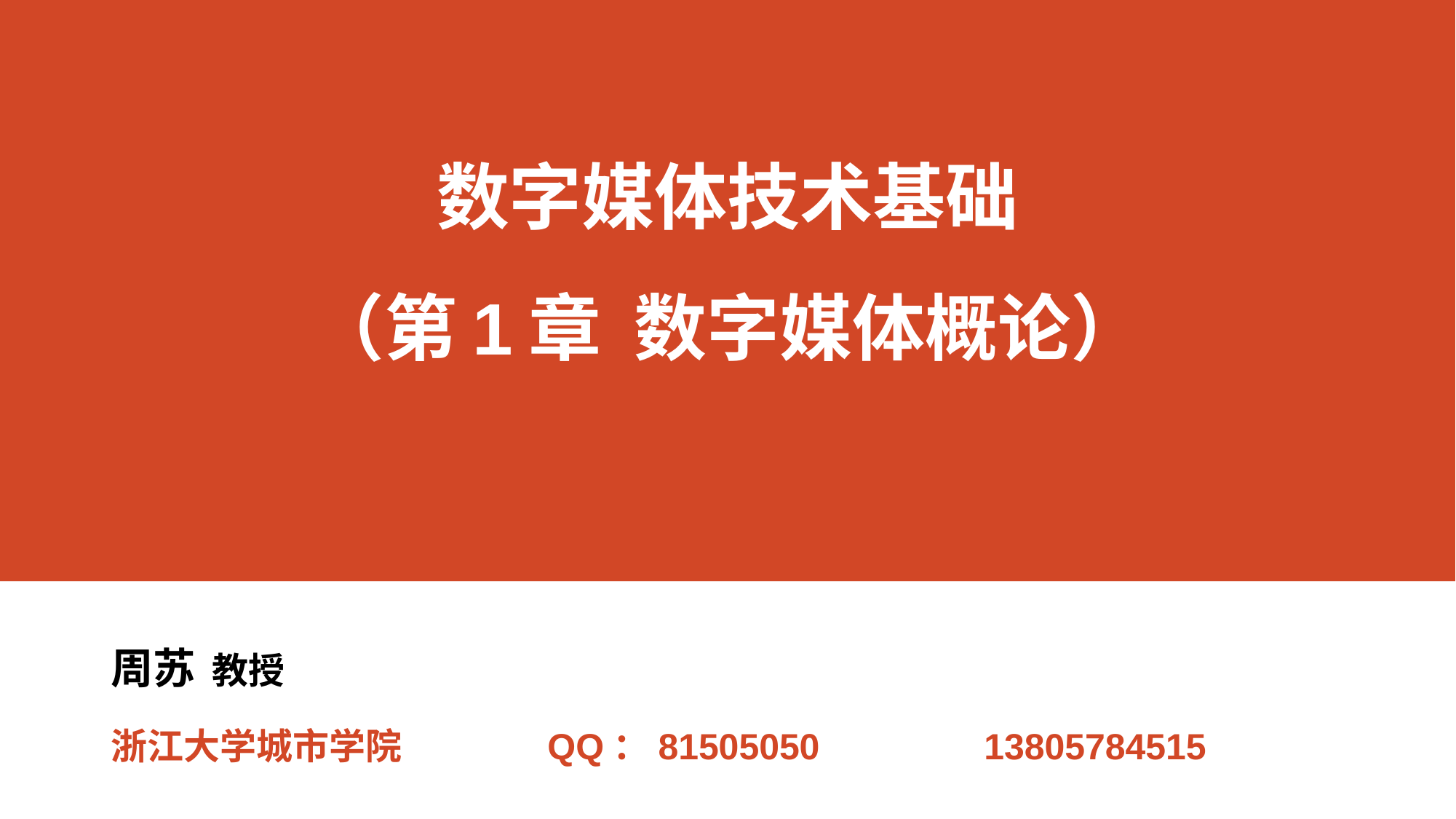

# 数字媒体技术基础 （第1章  数字媒体概论）
周苏  教授
浙江大学城市学院		QQ：81505050		13805784515